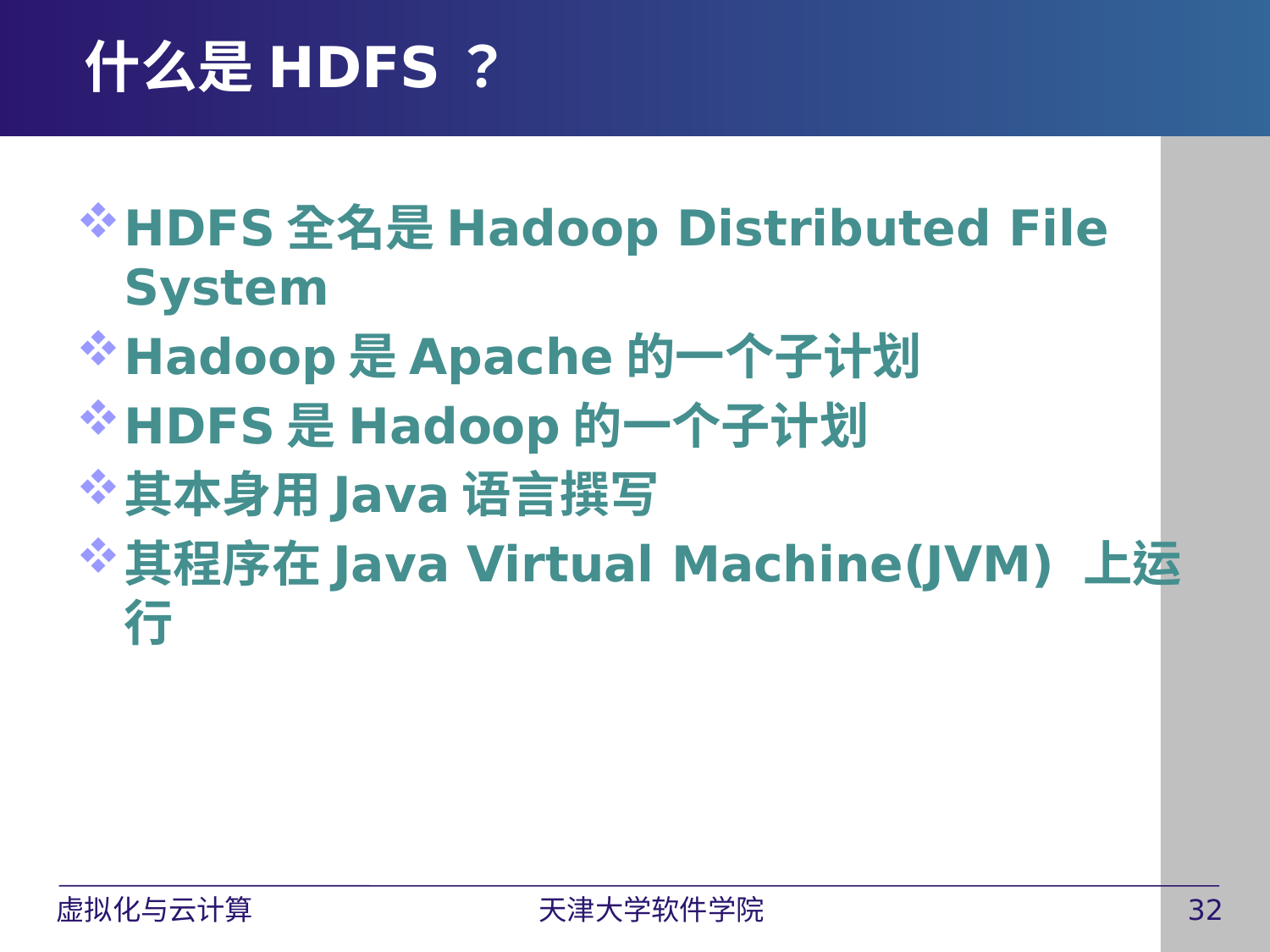

# 什么是HDFS？
HDFS全名是Hadoop Distributed File System
Hadoop是Apache的一个子计划
HDFS是Hadoop的一个子计划
其本身用Java语言撰写
其程序在Java Virtual Machine(JVM) 上运行